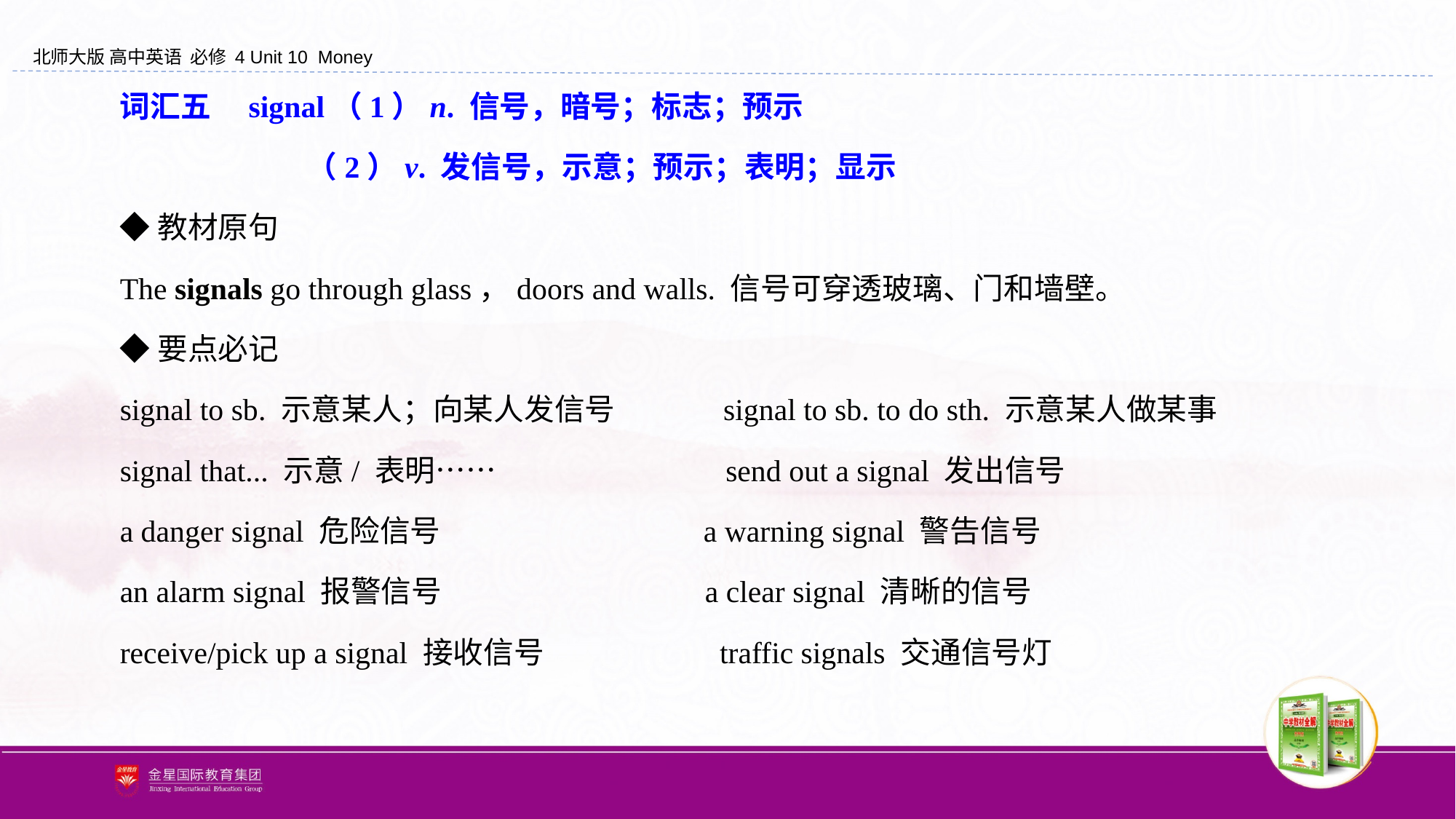

词汇五　signal（1）n. 信号，暗号；标志；预示
                          （2）v. 发信号，示意；预示；表明；显示
◆教材原句
The signals go through glass，doors and walls. 信号可穿透玻璃、门和墙壁。
◆要点必记
signal to sb. 示意某人；向某人发信号               signal to sb. to do sth. 示意某人做某事
signal that... 示意/ 表明……                                 send out a signal 发出信号
a danger signal 危险信号                                      a warning signal 警告信号
an alarm signal 报警信号                                      a clear signal 清晰的信号
receive/pick up a signal 接收信号                         traffic signals 交通信号灯